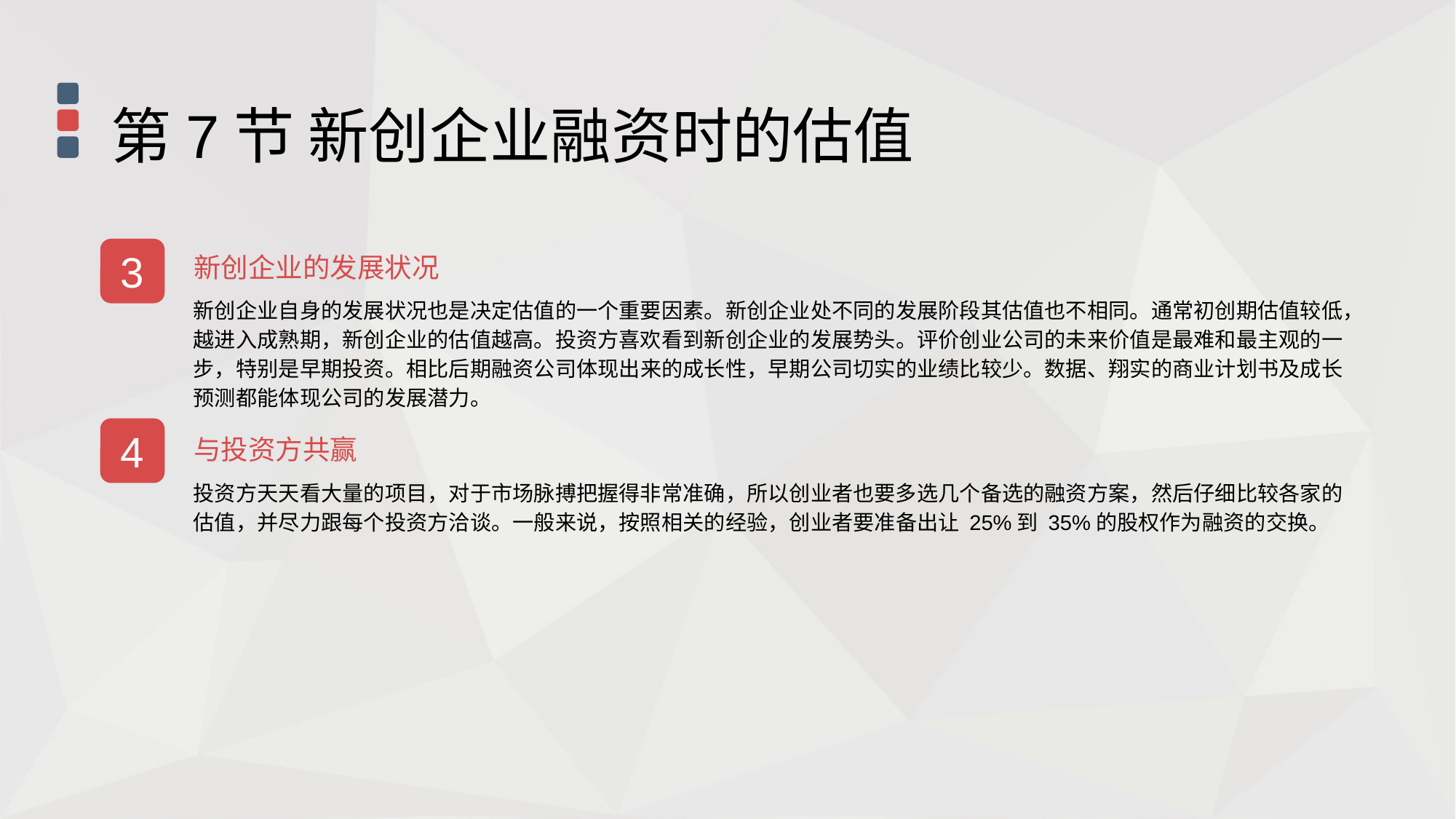

第7节 新创企业融资时的估值
3
新创企业的发展状况
新创企业自身的发展状况也是决定估值的一个重要因素。新创企业处不同的发展阶段其估值也不相同。通常初创期估值较低，越进入成熟期，新创企业的估值越高。投资方喜欢看到新创企业的发展势头。评价创业公司的未来价值是最难和最主观的一步，特别是早期投资。相比后期融资公司体现出来的成长性，早期公司切实的业绩比较少。数据、翔实的商业计划书及成长预测都能体现公司的发展潜力。
4
与投资方共赢
投资方天天看大量的项目，对于市场脉搏把握得非常准确，所以创业者也要多选几个备选的融资方案，然后仔细比较各家的估值，并尽力跟每个投资方洽谈。一般来说，按照相关的经验，创业者要准备出让 25%到 35%的股权作为融资的交换。